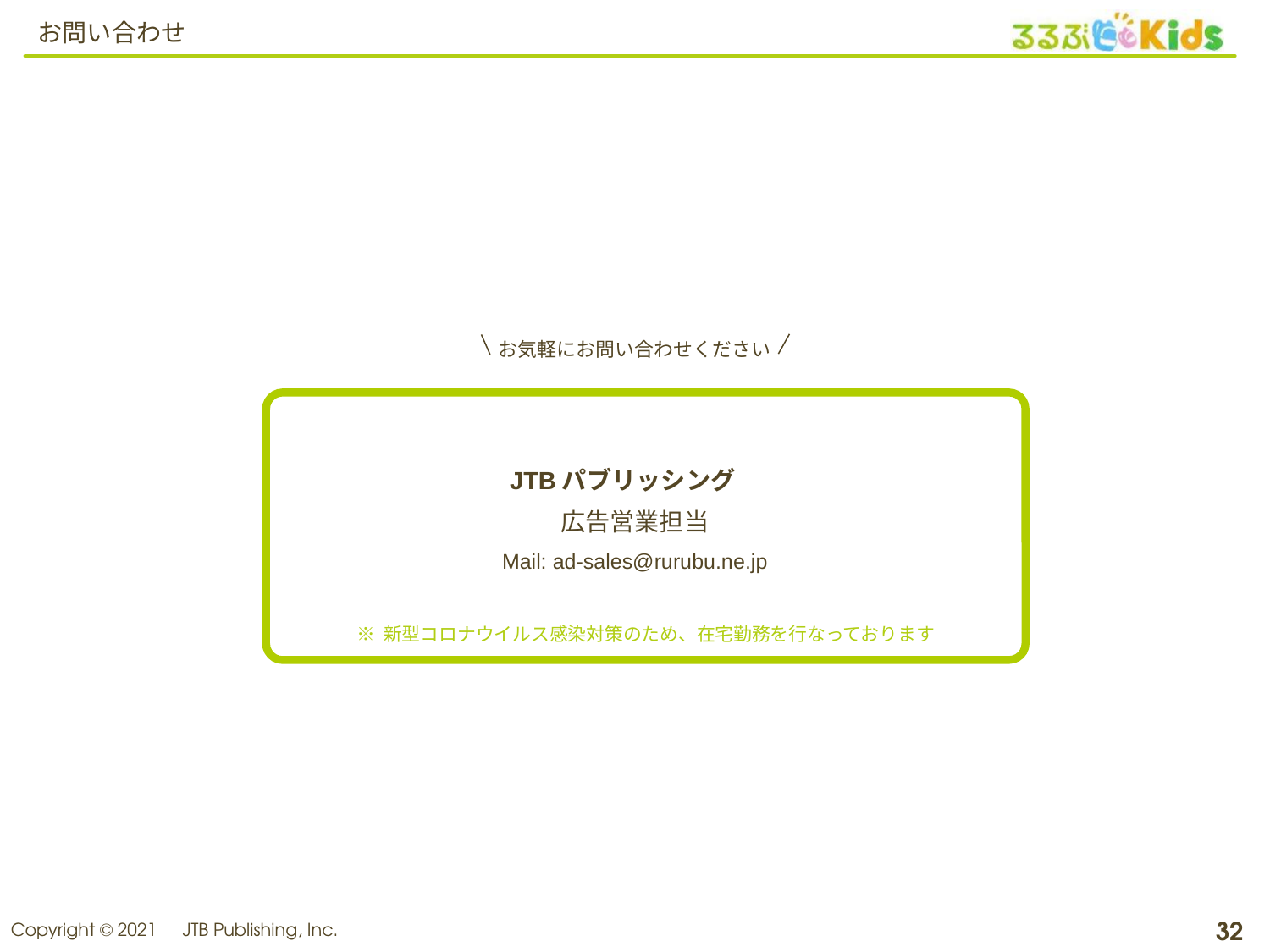

# お問い合わせ
お気軽にお問い合わせください

JTBパブリッシング
広告営業担当
Mail: ad-sales@rurubu.ne.jp
※ 新型コロナウイルス感染対策のため、在宅勤務を行なっております
32